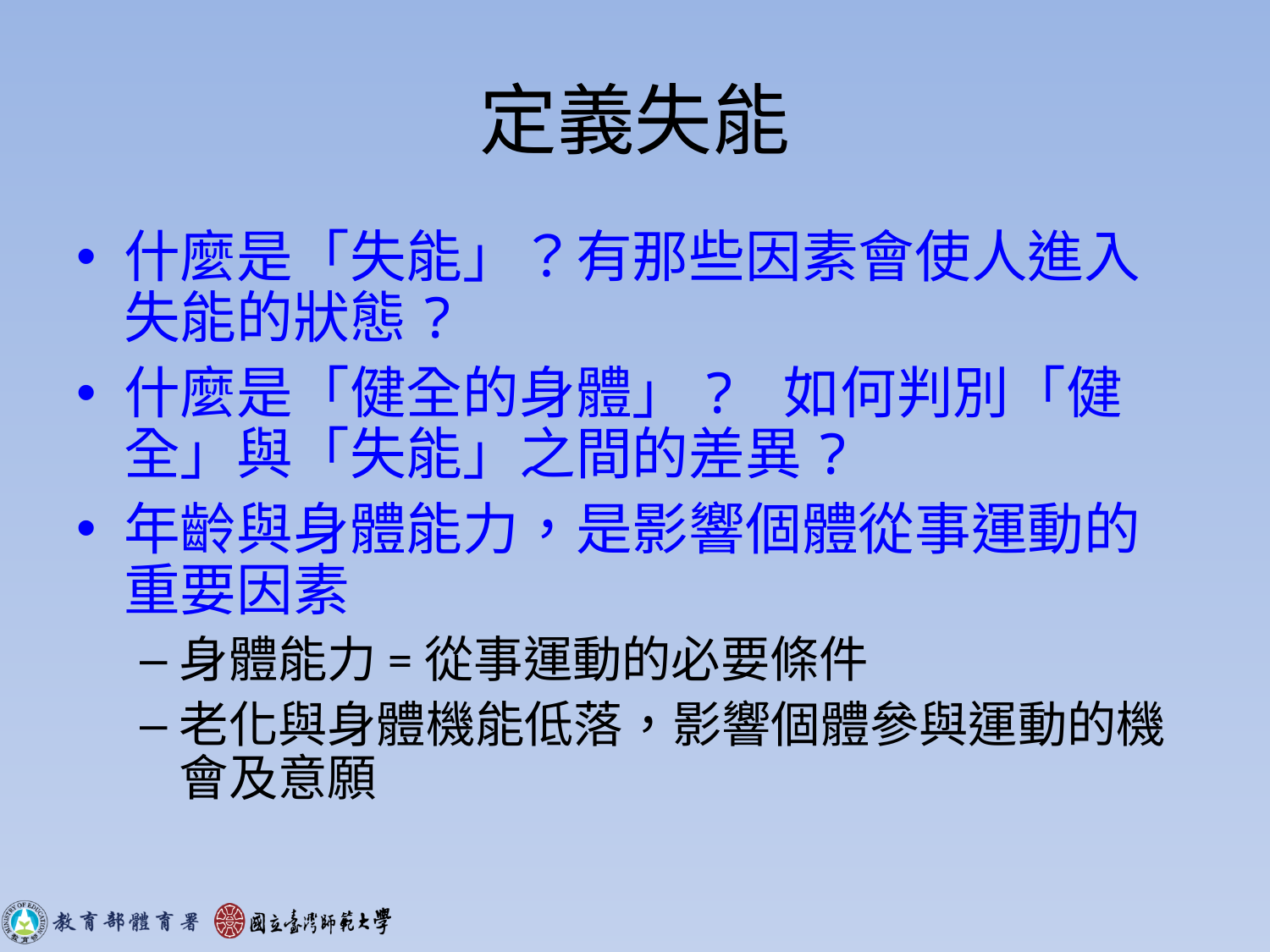

# 定義失能
什麼是「失能」？有那些因素會使人進入失能的狀態?
什麼是「健全的身體」? 如何判別「健全」與「失能」之間的差異?
年齡與身體能力，是影響個體從事運動的重要因素
身體能力=從事運動的必要條件
老化與身體機能低落，影響個體參與運動的機會及意願